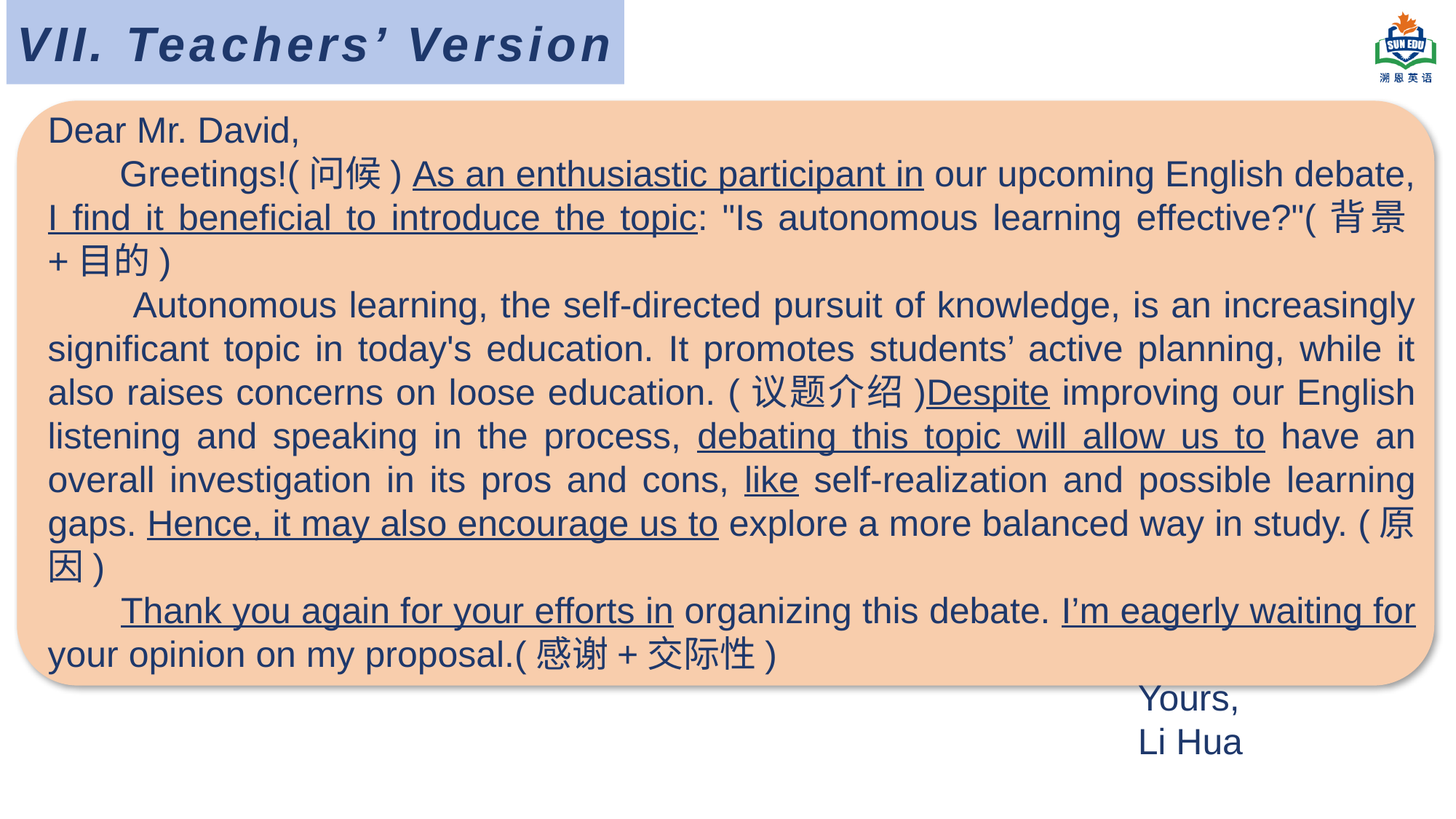

VII. Teachers’ Version

Dear Mr. David,
       Greetings!(问候) As an enthusiastic participant in our upcoming English debate, I find it beneficial to introduce the topic: "Is autonomous learning effective?"(背景+目的)
       Autonomous learning, the self-directed pursuit of knowledge, is an increasingly significant topic in today's education. It promotes students’ active planning, while it also raises concerns on loose education. (议题介绍)Despite improving our English listening and speaking in the process, debating this topic will allow us to have an overall investigation in its pros and cons, like self-realization and possible learning gaps. Hence, it may also encourage us to explore a more balanced way in study. (原因)
       Thank you again for your efforts in organizing this debate. I’m eagerly waiting for your opinion on my proposal.(感谢+交际性)
                                                                                                           Yours,
                                                                                                           Li Hua